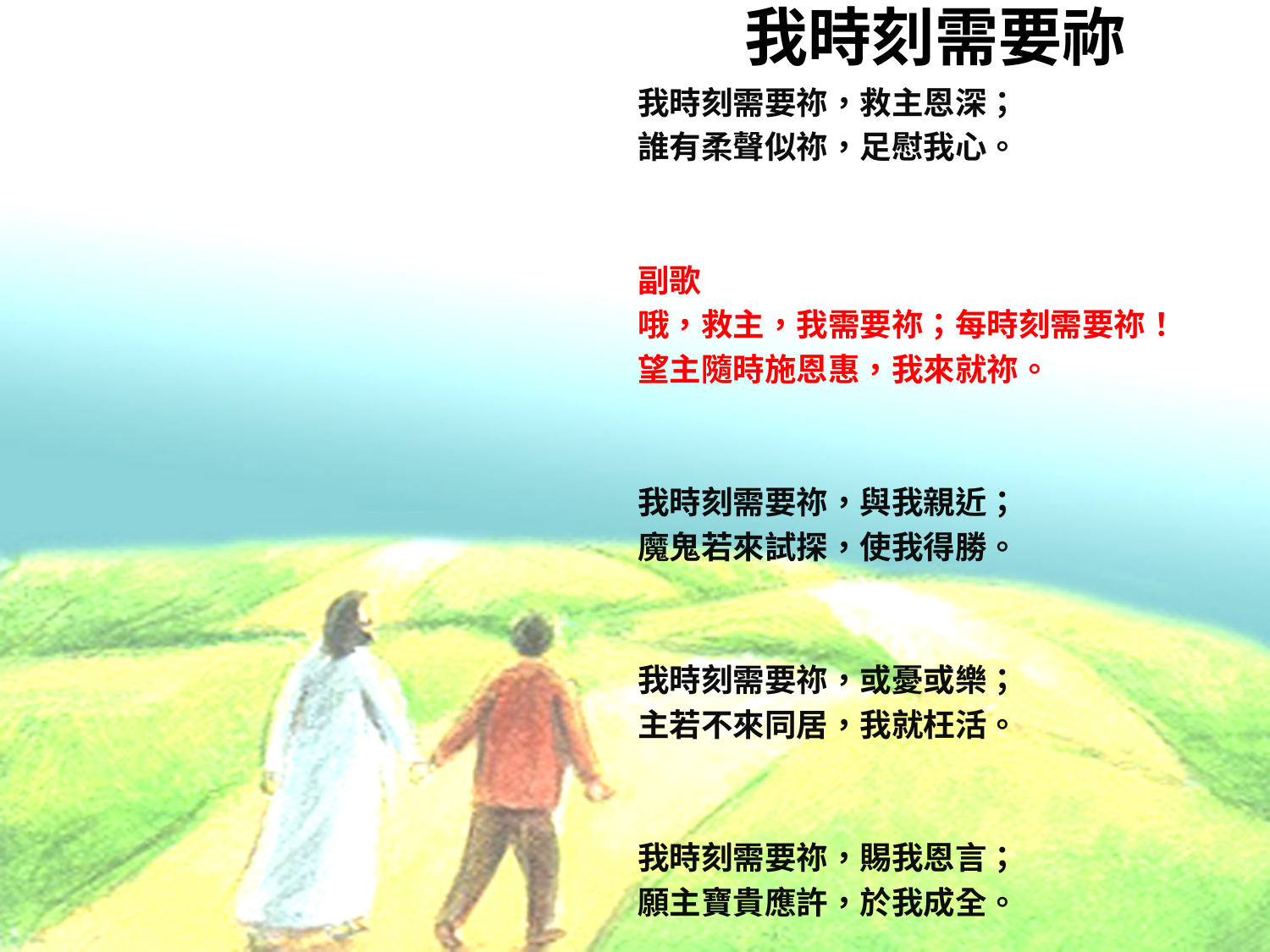

# 我時刻需要祢
我時刻需要祢，救主恩深；
誰有柔聲似祢，足慰我心。

副歌
哦，救主，我需要祢；每時刻需要祢！
望主隨時施恩惠，我來就祢。

我時刻需要祢，與我親近；
魔鬼若來試探，使我得勝。

我時刻需要祢，或憂或樂；
主若不來同居，我就枉活。

我時刻需要祢，賜我恩言；
願主寶貴應許，於我成全。